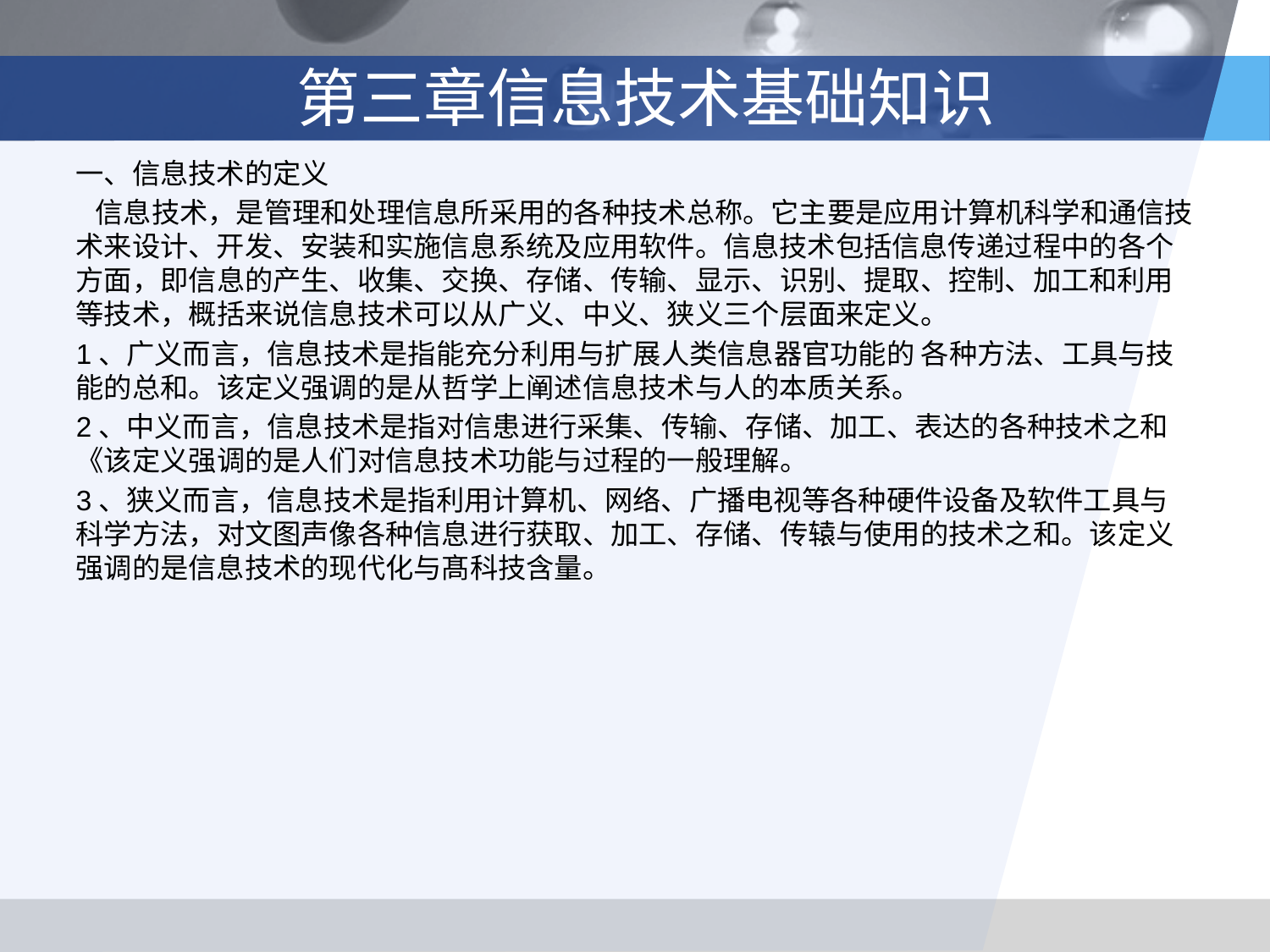

# 第三章信息技术基础知识
一、信息技术的定义
  信息技术，是管理和处理信息所采用的各种技术总称。它主要是应用计算机科学和通信技术来设计、开发、安装和实施信息系统及应用软件。信息技术包括信息传递过程中的各个方面，即信息的产生、收集、交换、存储、传输、显示、识别、提取、控制、加工和利用等技术，概括来说信息技术可以从广义、中义、狭义三个层面来定义。
1、广义而言，信息技术是指能充分利用与扩展人类信息器官功能的 各种方法、工具与技能的总和。该定义强调的是从哲学上阐述信息技术与人的本质关系。
2、中义而言，信息技术是指对信患进行采集、传输、存储、加工、表达的各种技术之和《该定义强调的是人们对信息技术功能与过程的一般理解。
3、狭义而言，信息技术是指利用计算机、网络、广播电视等各种硬件设备及软件工具与科学方法，对文图声像各种信息进行获取、加工、存储、传辕与使用的技术之和。该定义强调的是信息技术的现代化与髙科技含量。